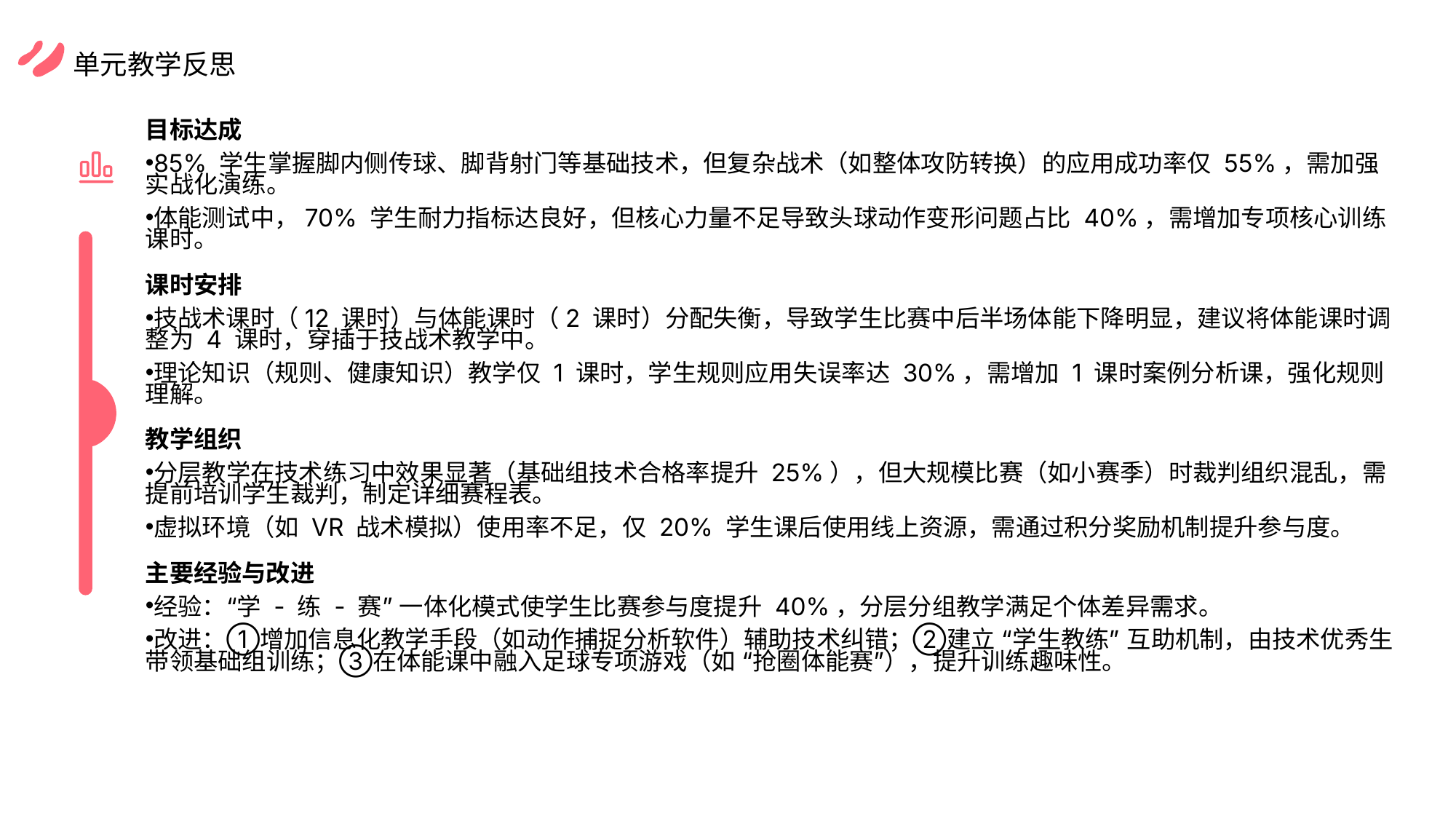

单元教学反思

目标达成
85% 学生掌握脚内侧传球、脚背射门等基础技术，但复杂战术（如整体攻防转换）的应用成功率仅 55%，需加强实战化演练。
体能测试中，70% 学生耐力指标达良好，但核心力量不足导致头球动作变形问题占比 40%，需增加专项核心训练课时。
课时安排
技战术课时（12 课时）与体能课时（2 课时）分配失衡，导致学生比赛中后半场体能下降明显，建议将体能课时调整为 4 课时，穿插于技战术教学中。
理论知识（规则、健康知识）教学仅 1 课时，学生规则应用失误率达 30%，需增加 1 课时案例分析课，强化规则理解。
教学组织
分层教学在技术练习中效果显著（基础组技术合格率提升 25%），但大规模比赛（如小赛季）时裁判组织混乱，需提前培训学生裁判，制定详细赛程表。
虚拟环境（如 VR 战术模拟）使用率不足，仅 20% 学生课后使用线上资源，需通过积分奖励机制提升参与度。
主要经验与改进
经验：“学 - 练 - 赛” 一体化模式使学生比赛参与度提升 40%，分层分组教学满足个体差异需求。
改进：①增加信息化教学手段（如动作捕捉分析软件）辅助技术纠错；②建立 “学生教练” 互助机制，由技术优秀生带领基础组训练；③在体能课中融入足球专项游戏（如 “抢圈体能赛”），提升训练趣味性。